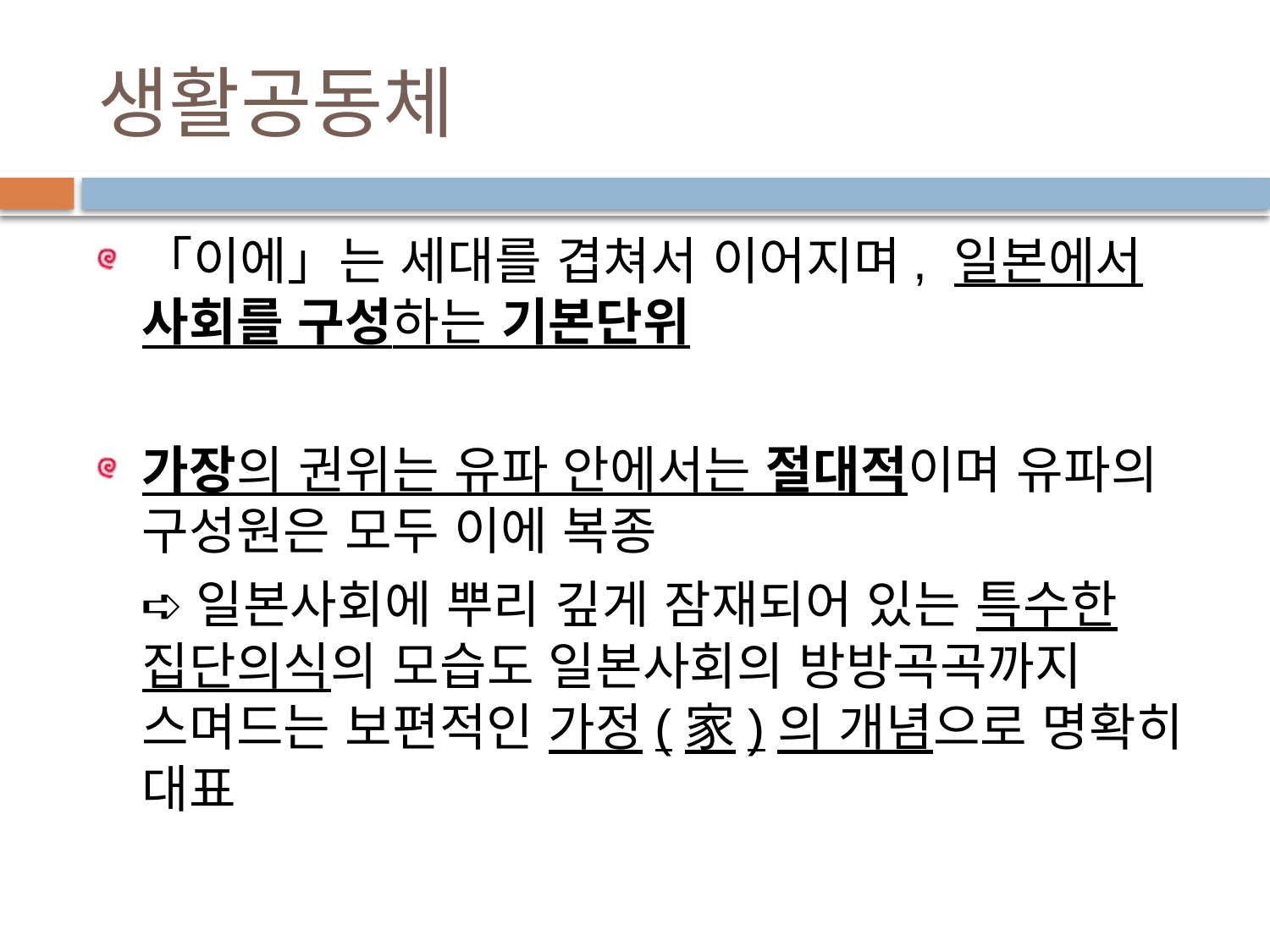

# 생활공동체
「이에」는 세대를 겹쳐서 이어지며, 일본에서 사회를 구성하는 기본단위

가장의 권위는 유파 안에서는 절대적이며 유파의 구성원은 모두 이에 복종
   ➪일본사회에 뿌리 깊게 잠재되어 있는 특수한 집단의식의 모습도 일본사회의 방방곡곡까지 스며드는 보편적인 가정(家)의 개념으로 명확히 대표